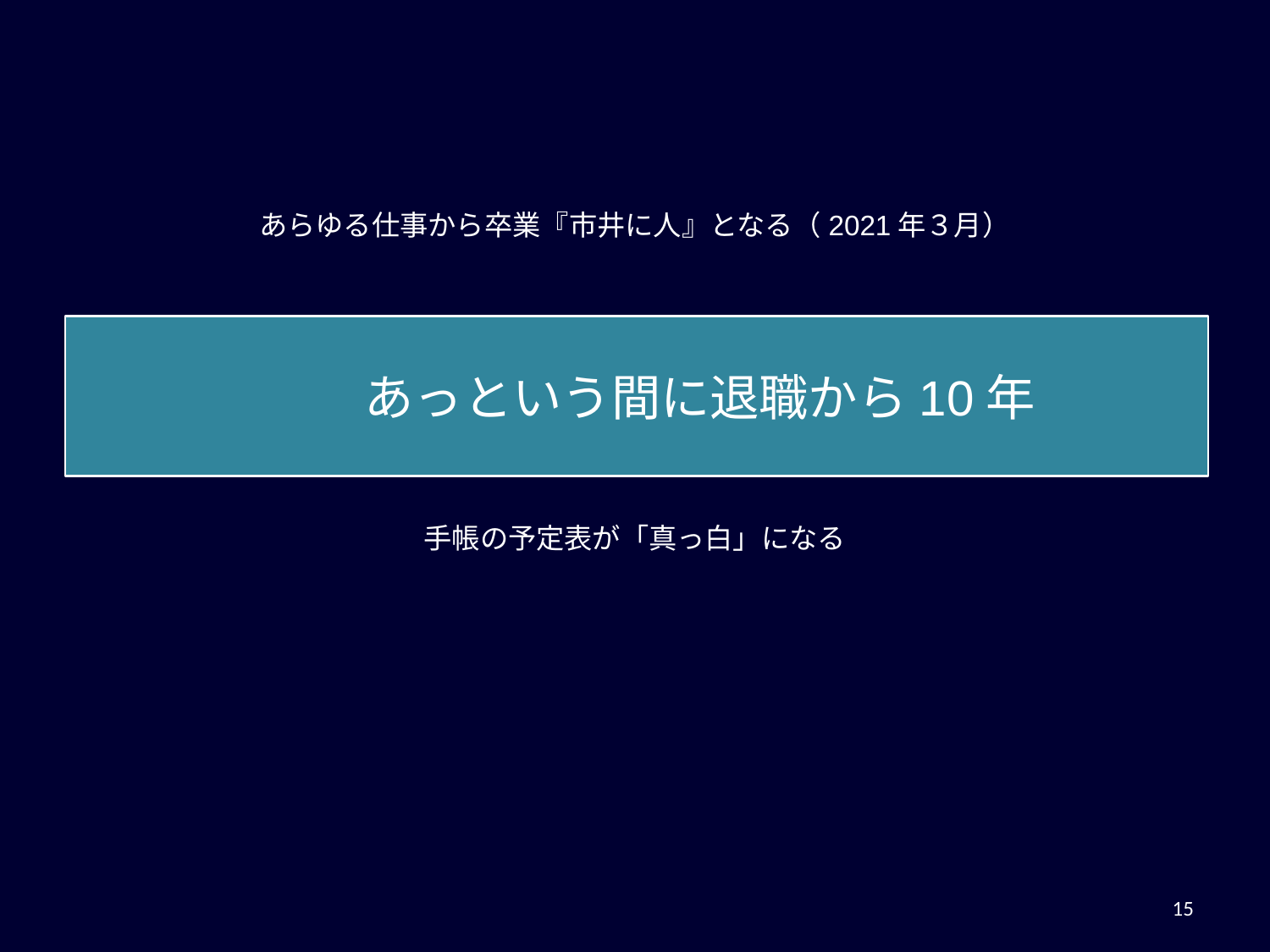

あらゆる仕事から卒業『市井に人』となる（2021年３月）
	あっという間に退職から10年
手帳の予定表が「真っ白」になる
15